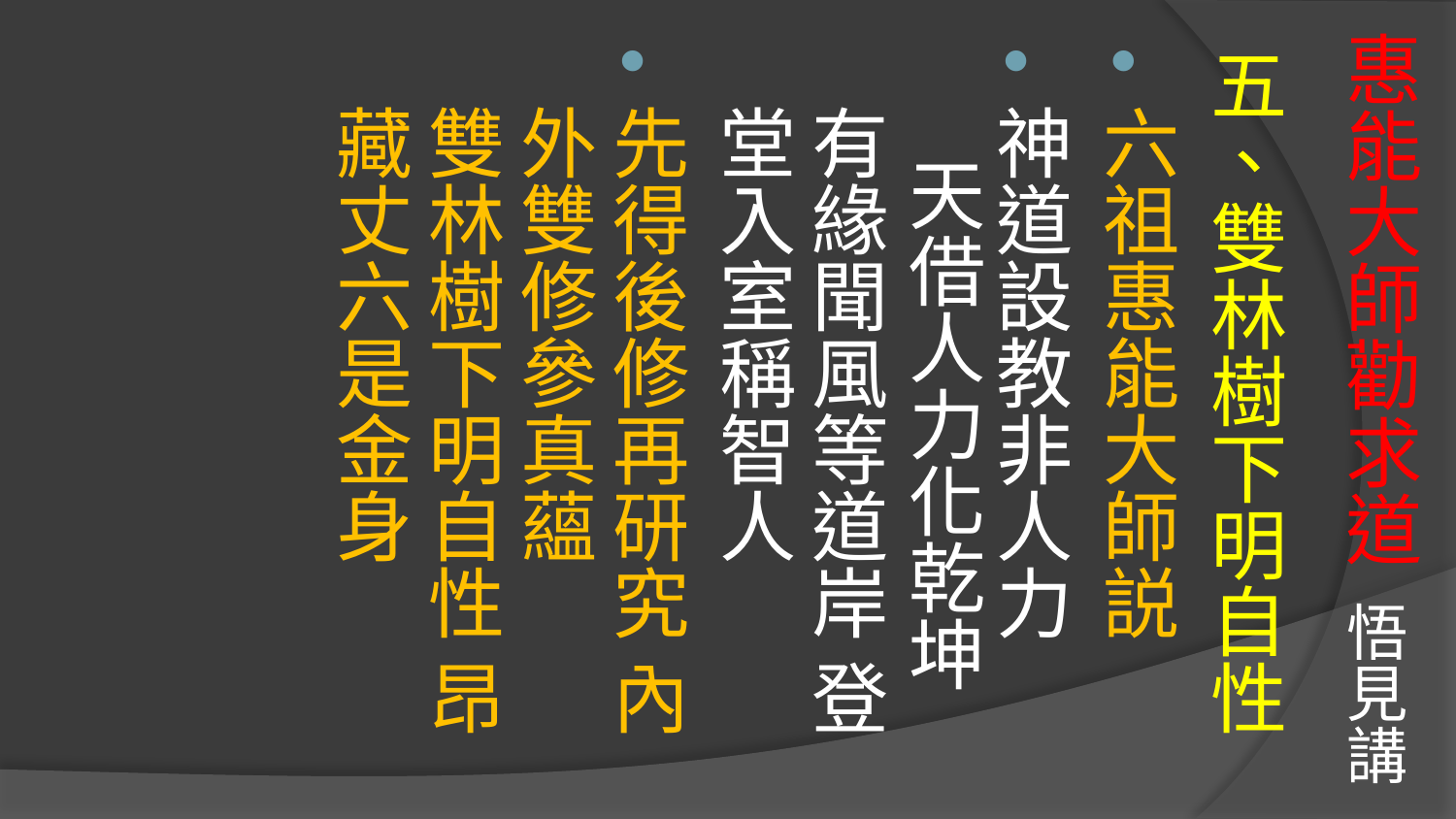

# 惠能大師勸求道  悟見講
五、雙林樹下明自性
六祖惠能大師説
神道設教非人力            天借人力化乾坤 
有緣聞風等道岸 登堂入室稱智人
先得後修再研究 內外雙修參真蘊 
雙林樹下明自性 昂藏丈六是金身